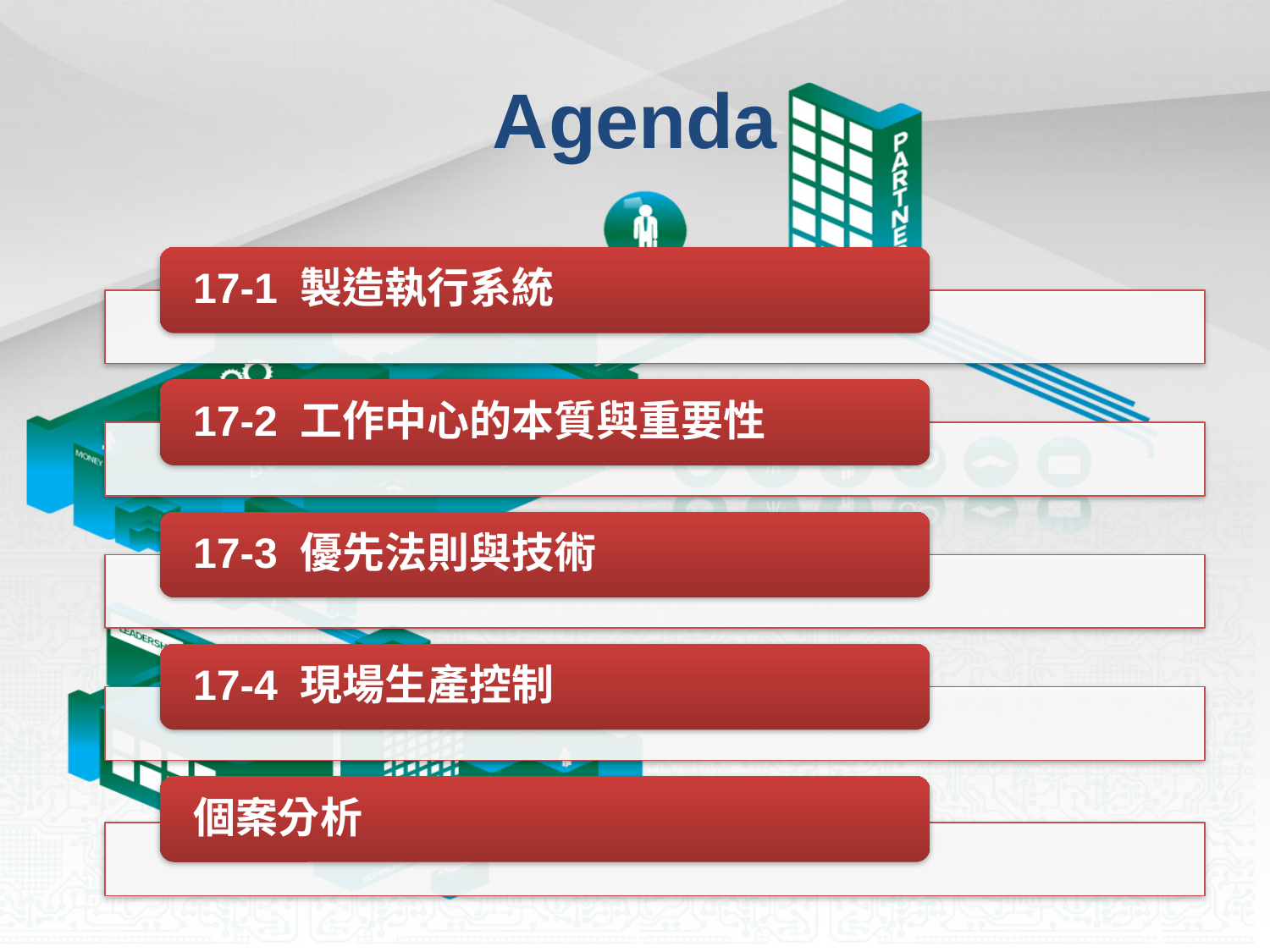

Agenda
17-1 製造執行系統
17-2 工作中心的本質與重要性
17-3 優先法則與技術
17-4 現場生產控制
個案分析